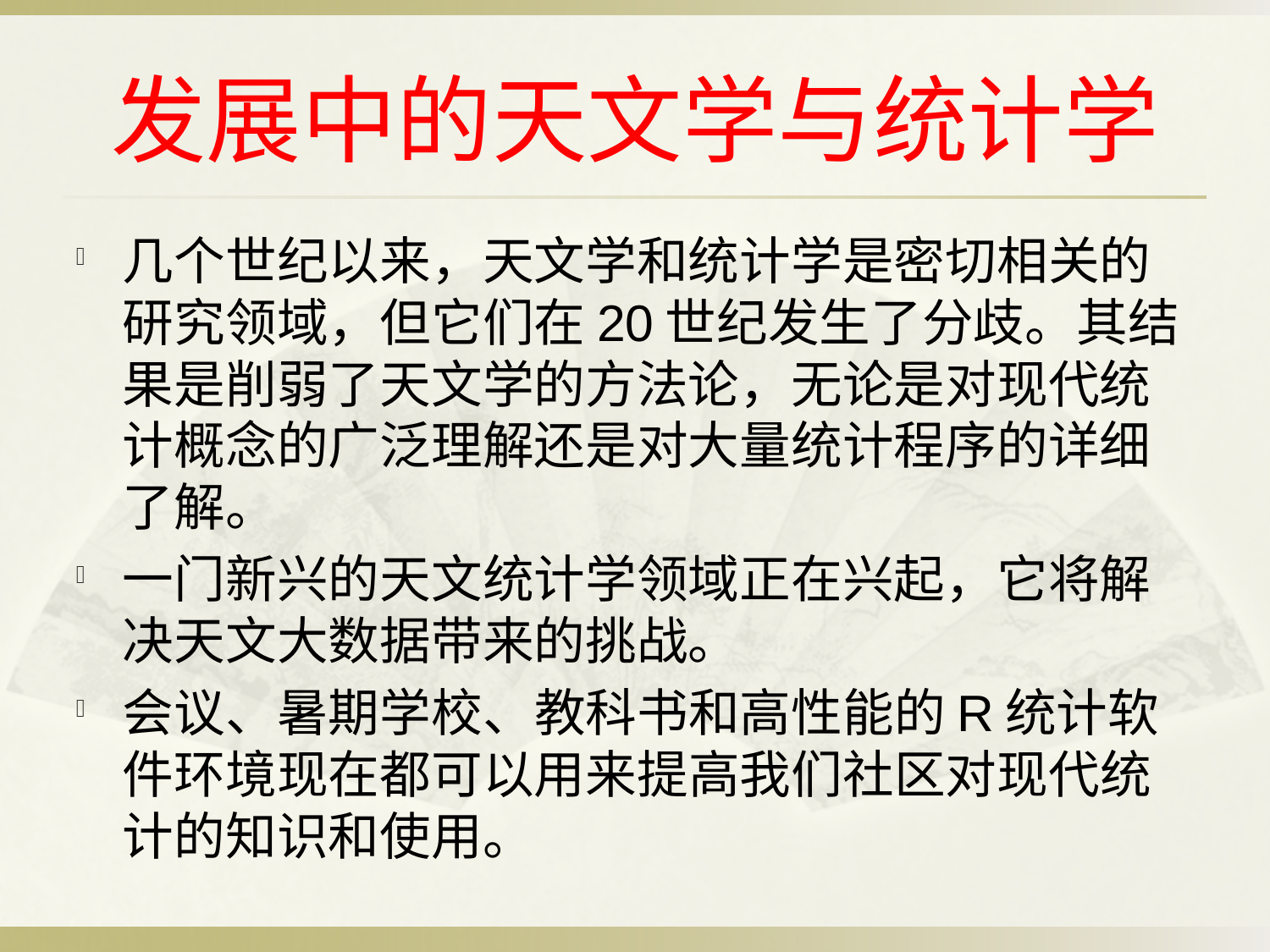

# 发展中的天文学与统计学
几个世纪以来，天文学和统计学是密切相关的研究领域，但它们在20世纪发生了分歧。其结果是削弱了天文学的方法论，无论是对现代统计概念的广泛理解还是对大量统计程序的详细了解。
一门新兴的天文统计学领域正在兴起，它将解决天文大数据带来的挑战。
会议、暑期学校、教科书和高性能的R统计软件环境现在都可以用来提高我们社区对现代统计的知识和使用。